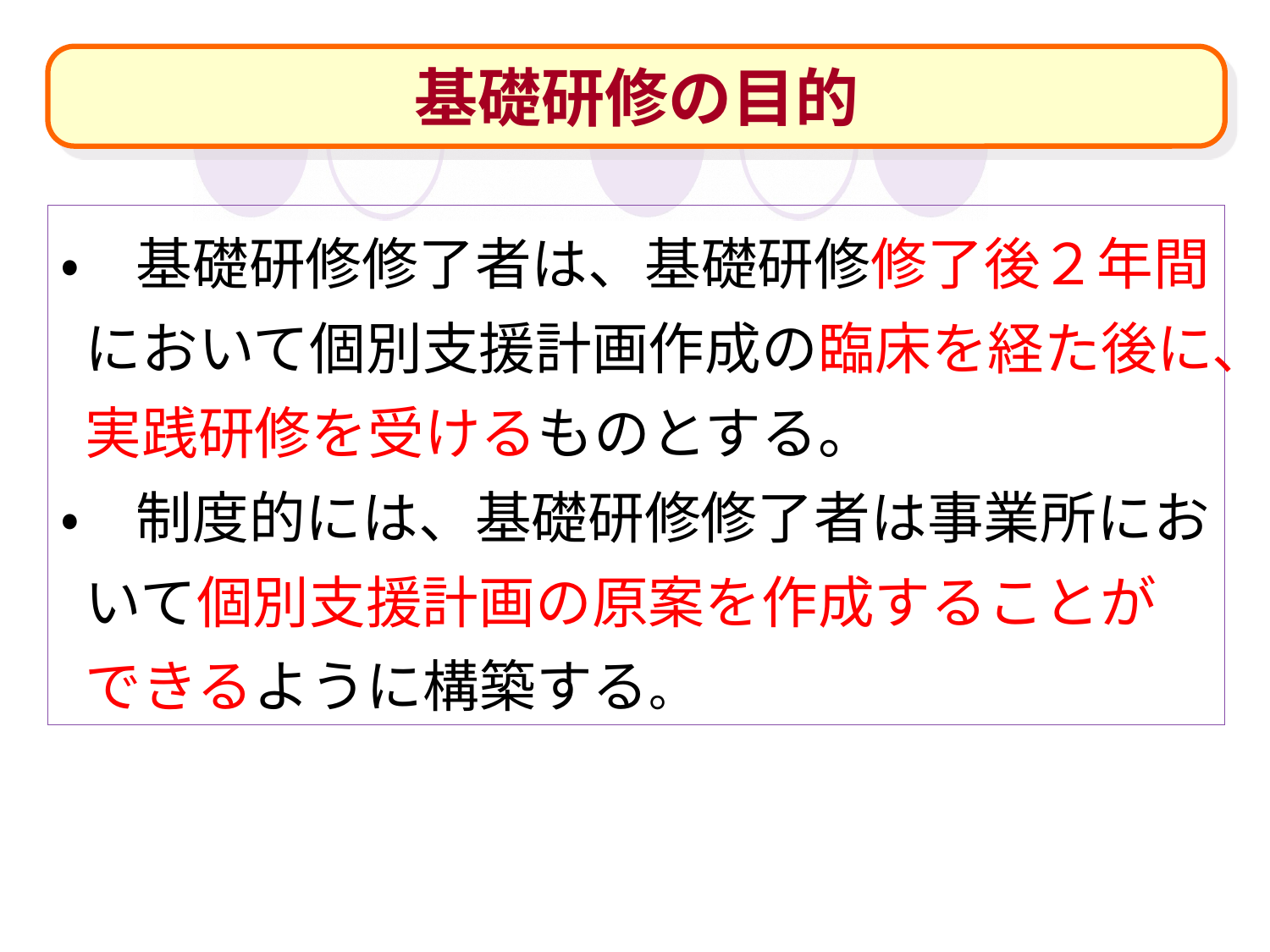

基礎研修の目的
・　基礎研修修了者は、基礎研修修了後２年間において個別支援計画作成の臨床を経た後に、実践研修を受けるものとする。
・　制度的には、基礎研修修了者は事業所において個別支援計画の原案を作成することができるように構築する。